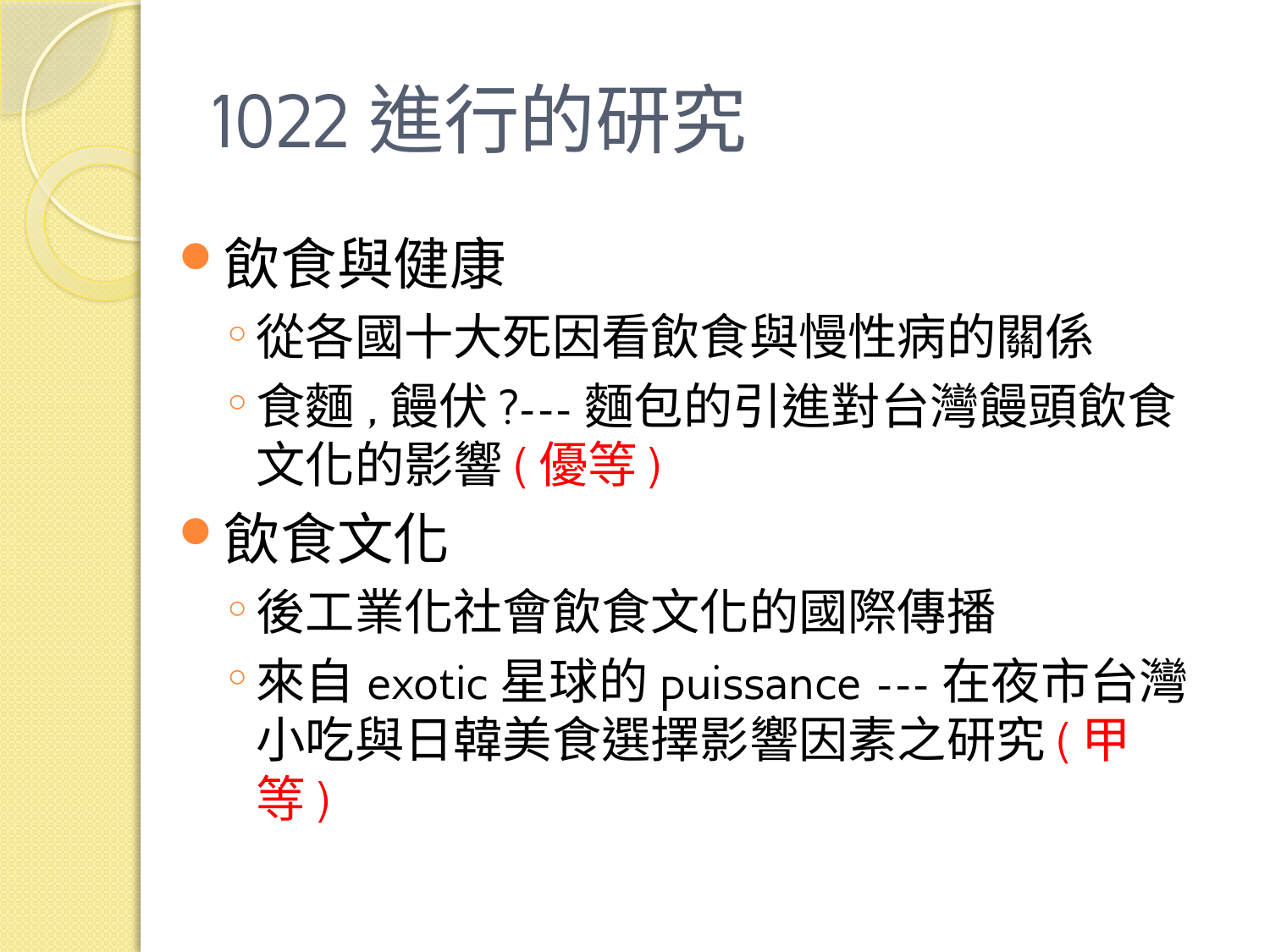

# 1022進行的研究
飲食與健康
從各國十大死因看飲食與慢性病的關係
食麵,饅伏?---麵包的引進對台灣饅頭飲食文化的影響(優等)
飲食文化
後工業化社會飲食文化的國際傳播
來自exotic星球的puissance ---在夜市台灣小吃與日韓美食選擇影響因素之研究(甲等)